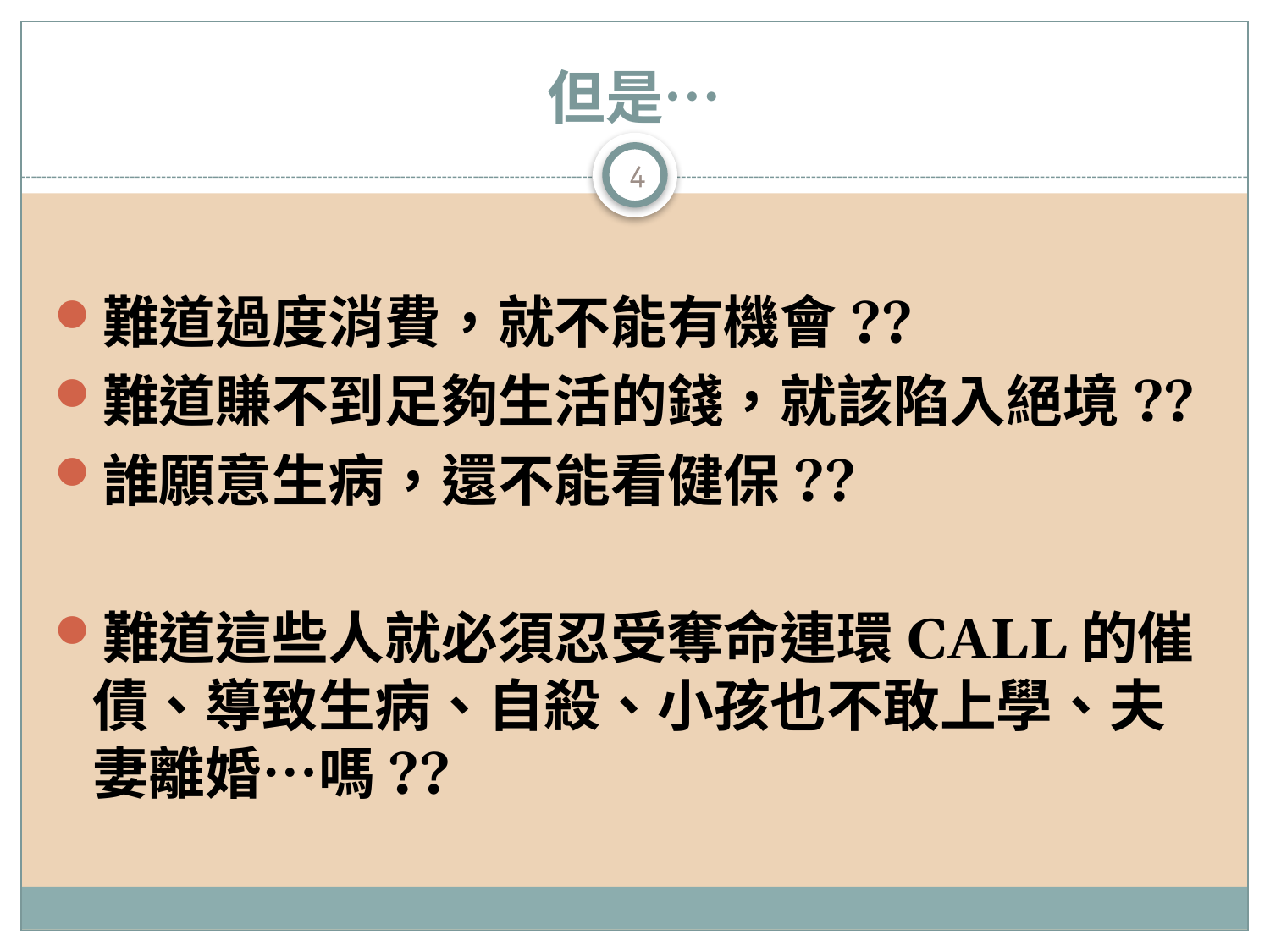

# 但是…
4

難道過度消費，就不能有機會??
難道賺不到足夠生活的錢，就該陷入絕境??
誰願意生病，還不能看健保??

難道這些人就必須忍受奪命連環CALL的催債、導致生病、自殺、小孩也不敢上學、夫妻離婚…嗎??